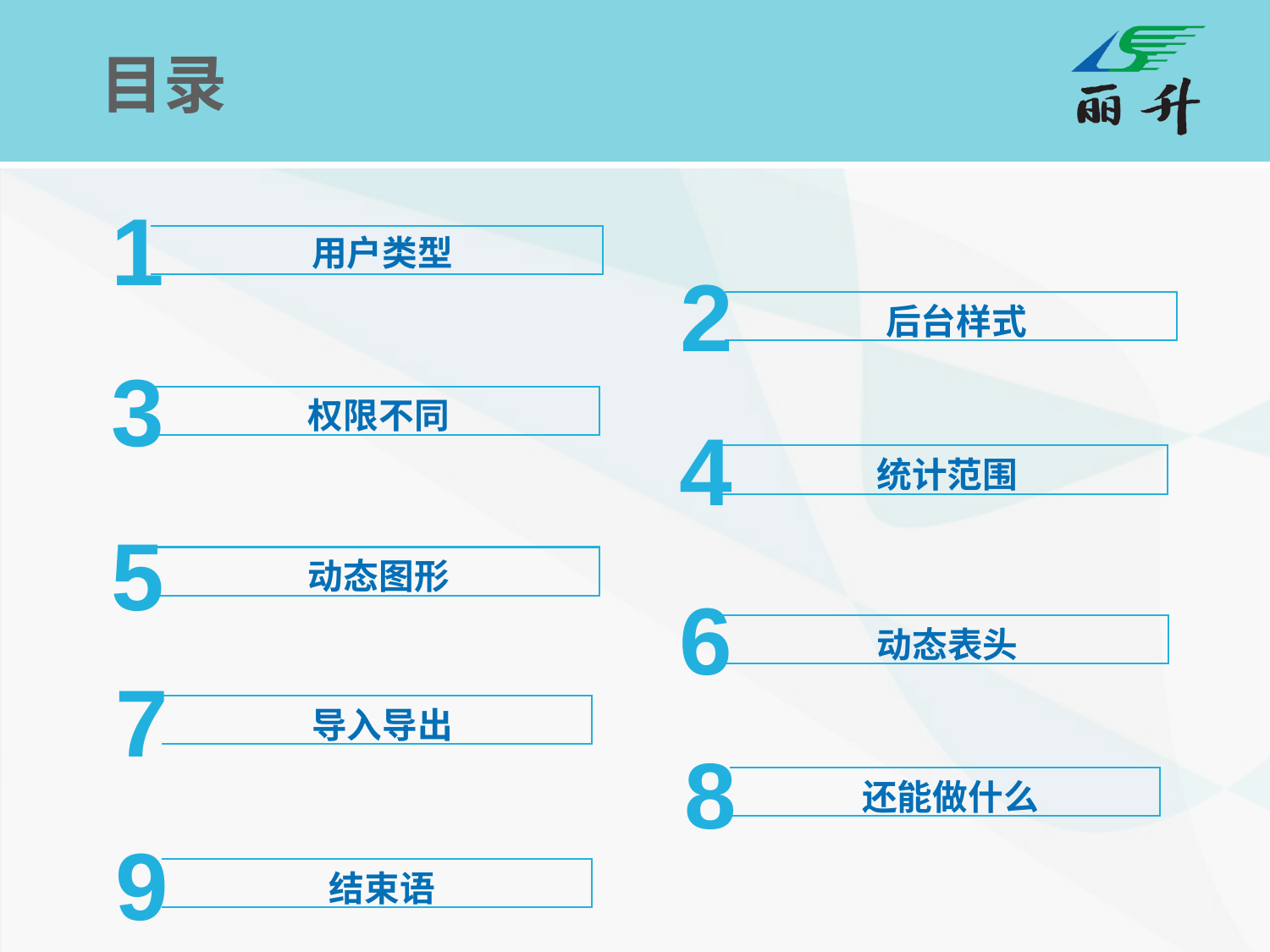

# 目录
1
用户类型
2
后台样式
3
权限不同
4
统计范围
5
动态图形
6
动态表头
7
导入导出
8
还能做什么
9
结束语